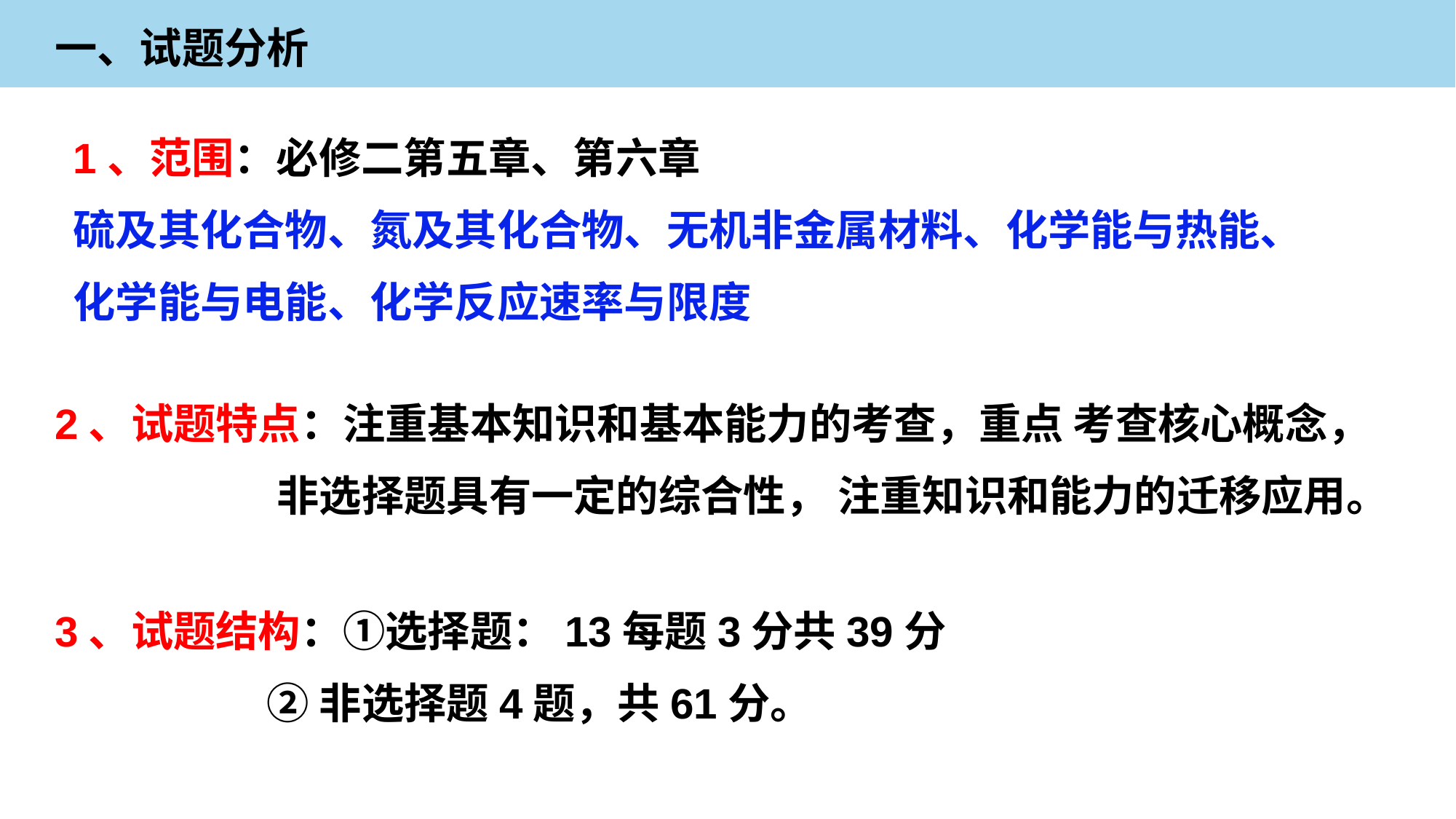

一、试题分析
1、范围：必修二第五章、第六章
硫及其化合物、氮及其化合物、无机非金属材料、化学能与热能、
化学能与电能、化学反应速率与限度
2、试题特点：注重基本知识和基本能力的考查，重点 考查核心概念，
                      非选择题具有一定的综合性， 注重知识和能力的迁移应用。
3、试题结构：①选择题：13每题3分共39分
                      ②非选择题4题，共61分。